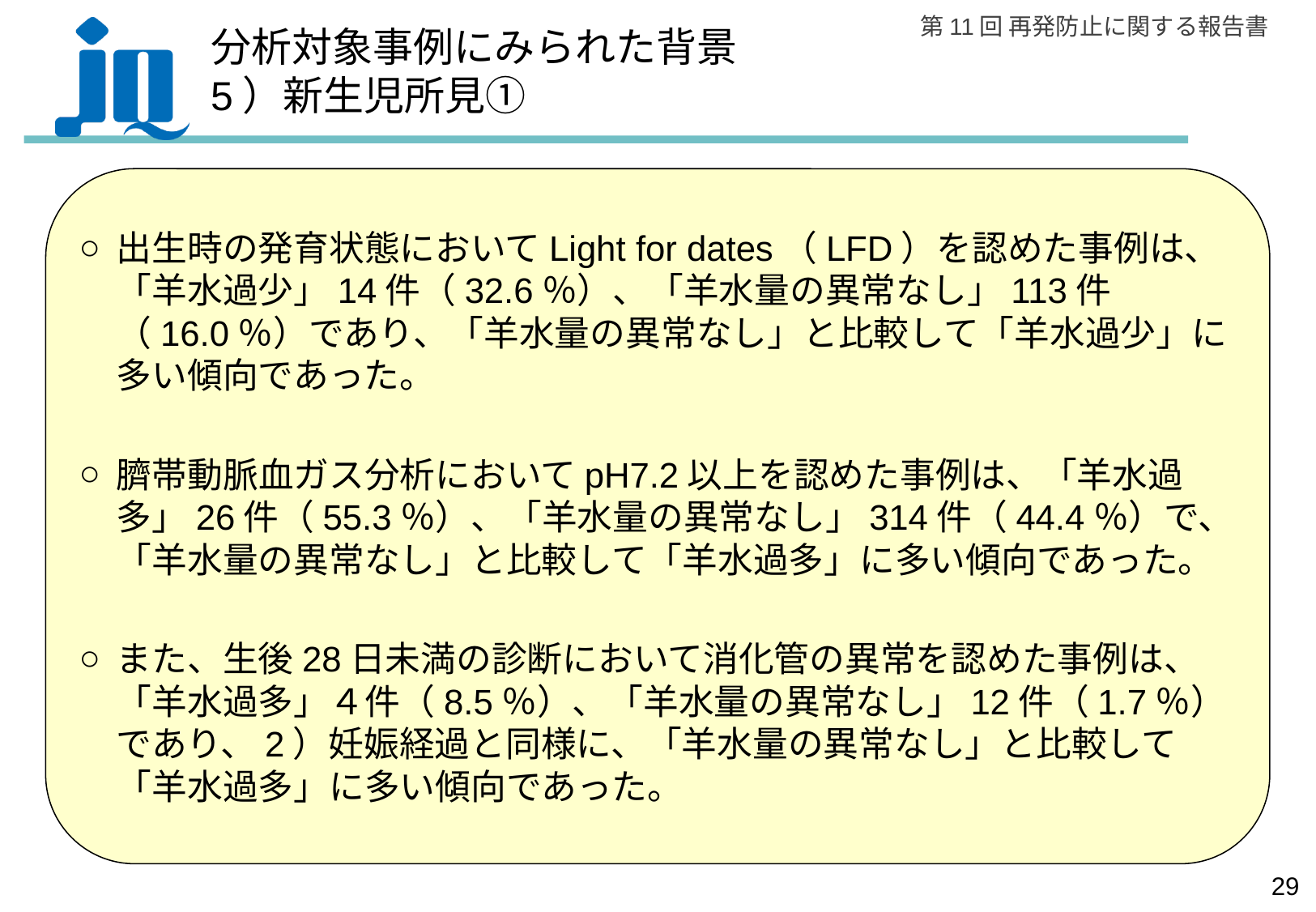

分析対象事例にみられた背景
5）新生児所見①
出生時の発育状態においてLight for dates（LFD）を認めた事例は、「羊水過少」14件（32.6％）、「羊水量の異常なし」113件（16.0％）であり、「羊水量の異常なし」と比較して「羊水過少」に多い傾向であった。

臍帯動脈血ガス分析においてpH7.2以上を認めた事例は、「羊水過多」26件（55.3％）、「羊水量の異常なし」314件（44.4％）で、「羊水量の異常なし」と比較して「羊水過多」に多い傾向であった。

また、生後28日未満の診断において消化管の異常を認めた事例は、「羊水過多」４件（8.5％）、「羊水量の異常なし」12件（1.7％）であり、2）妊娠経過と同様に、「羊水量の異常なし」と比較して「羊水過多」に多い傾向であった。
29